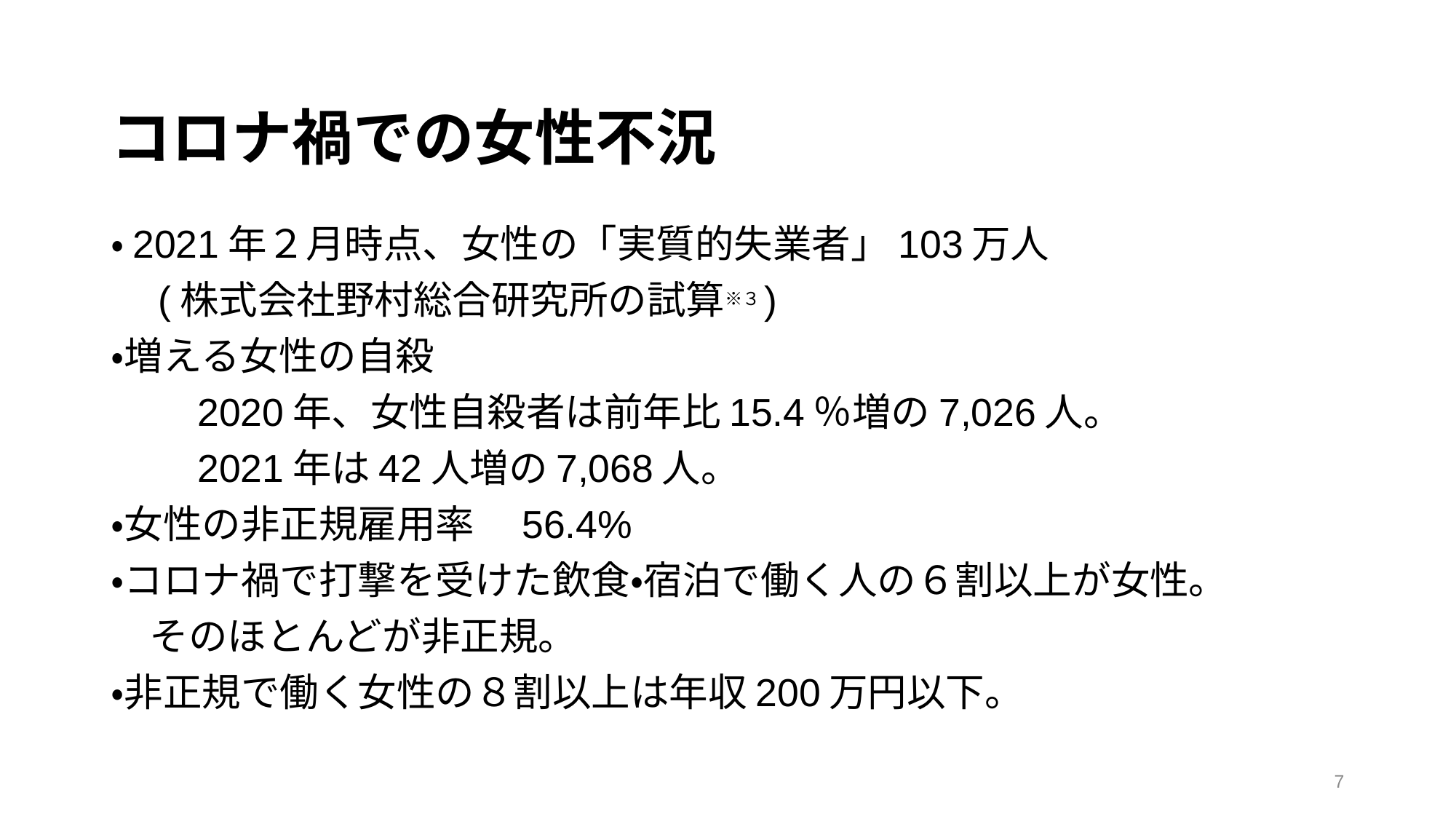

# コロナ禍での女性不況
・2021年２月時点、女性の「実質的失業者」103万人
　(株式会社野村総合研究所の試算※３)
・増える女性の自殺
　　2020年、女性自殺者は前年比15.4％増の7,026人。
　　2021年は42人増の7,068人。
・女性の非正規雇用率　56.4%
・コロナ禍で打撃を受けた飲食・宿泊で働く人の６割以上が女性。
　そのほとんどが非正規。
・非正規で働く女性の８割以上は年収200万円以下。

7